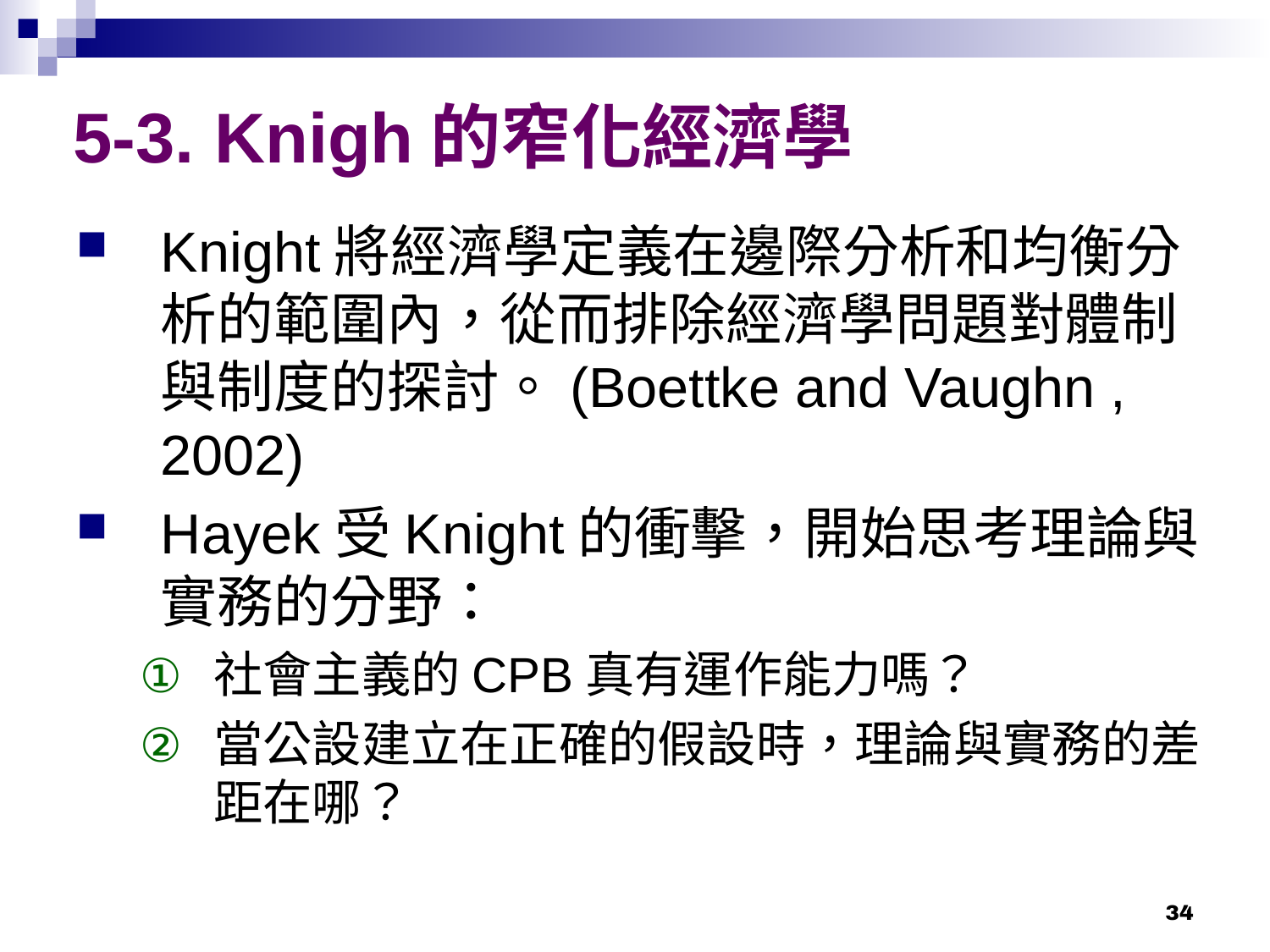

# 5-3. Knigh的窄化經濟學
Knight將經濟學定義在邊際分析和均衡分析的範圍內，從而排除經濟學問題對體制與制度的探討。(Boettke and Vaughn , 2002)
Hayek受Knight的衝擊，開始思考理論與實務的分野：
社會主義的CPB真有運作能力嗎？
當公設建立在正確的假設時，理論與實務的差距在哪？
34